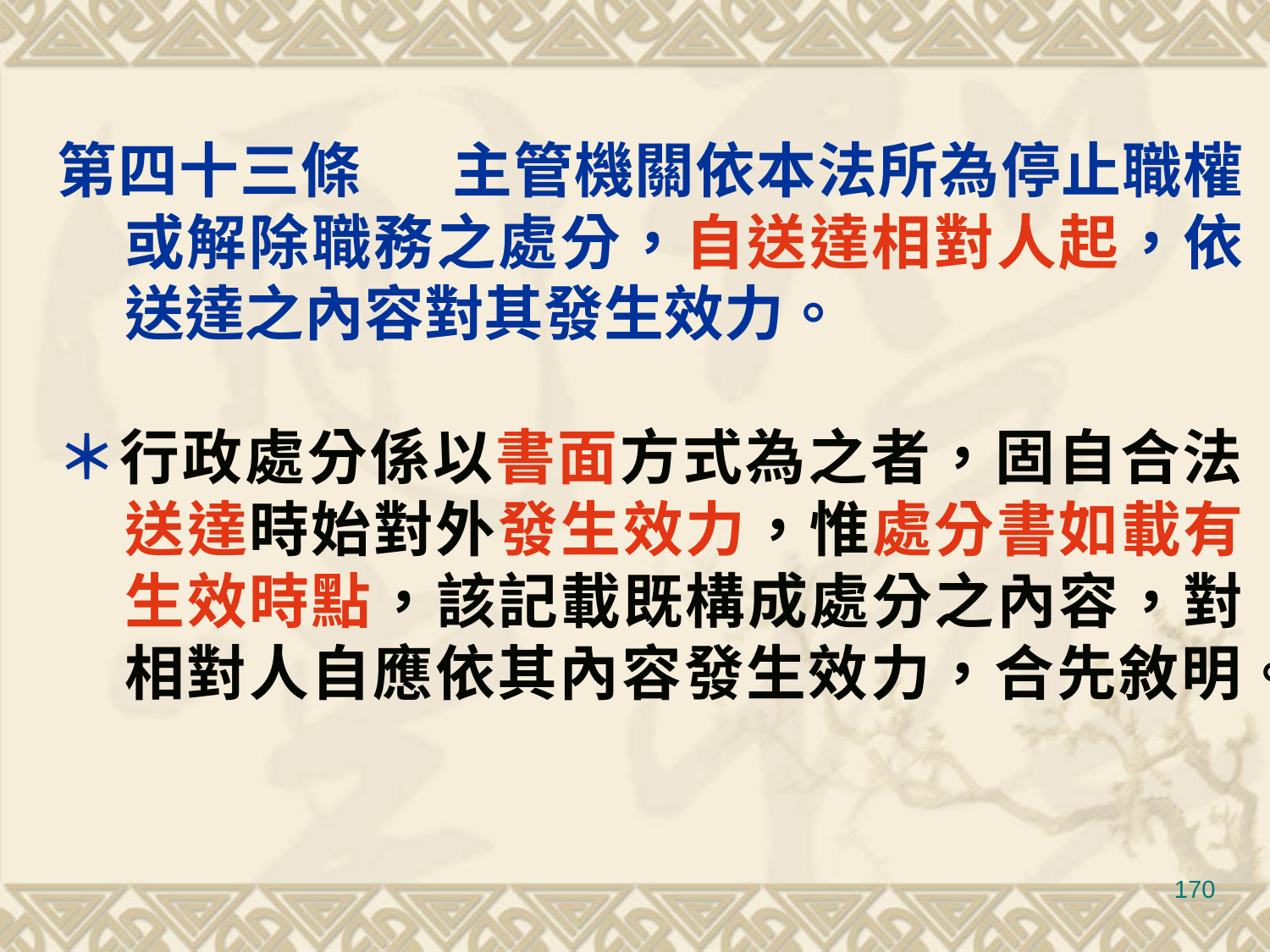

第四十三條　  主管機關依本法所為停止職權或解除職務之處分，自送達相對人起，依送達之內容對其發生效力。

＊行政處分係以書面方式為之者，固自合法送達時始對外發生效力，惟處分書如載有生效時點，該記載既構成處分之內容，對相對人自應依其內容發生效力，合先敘明。
170